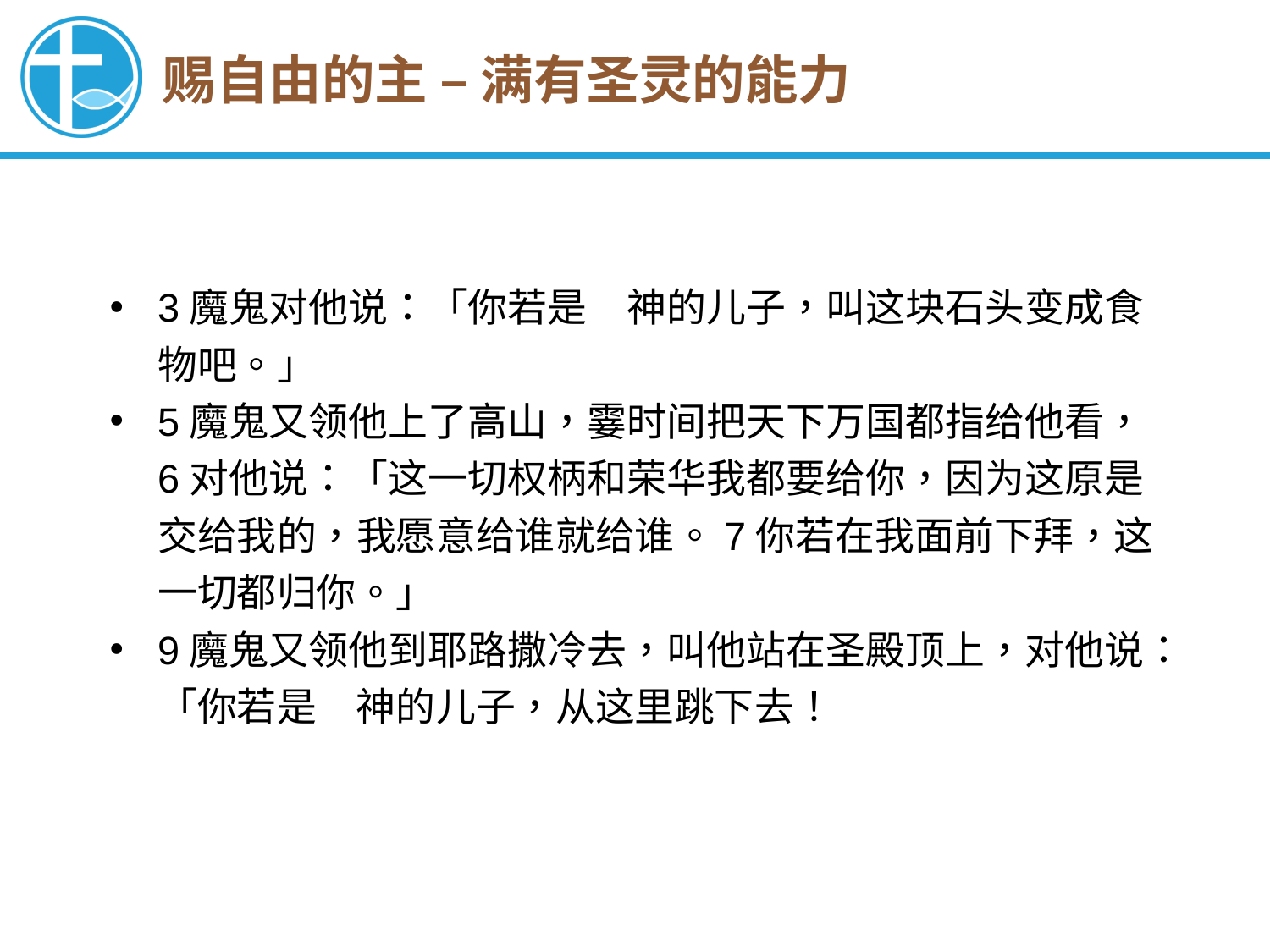

赐自由的主 – 满有圣灵的能力
3魔鬼对他说：「你若是　神的儿子，叫这块石头变成食物吧。」
5魔鬼又领他上了高山，霎时间把天下万国都指给他看， 6对他说：「这一切权柄和荣华我都要给你，因为这原是交给我的，我愿意给谁就给谁。7你若在我面前下拜，这一切都归你。」
9魔鬼又领他到耶路撒冷去，叫他站在圣殿顶上，对他说：「你若是　神的儿子，从这里跳下去！